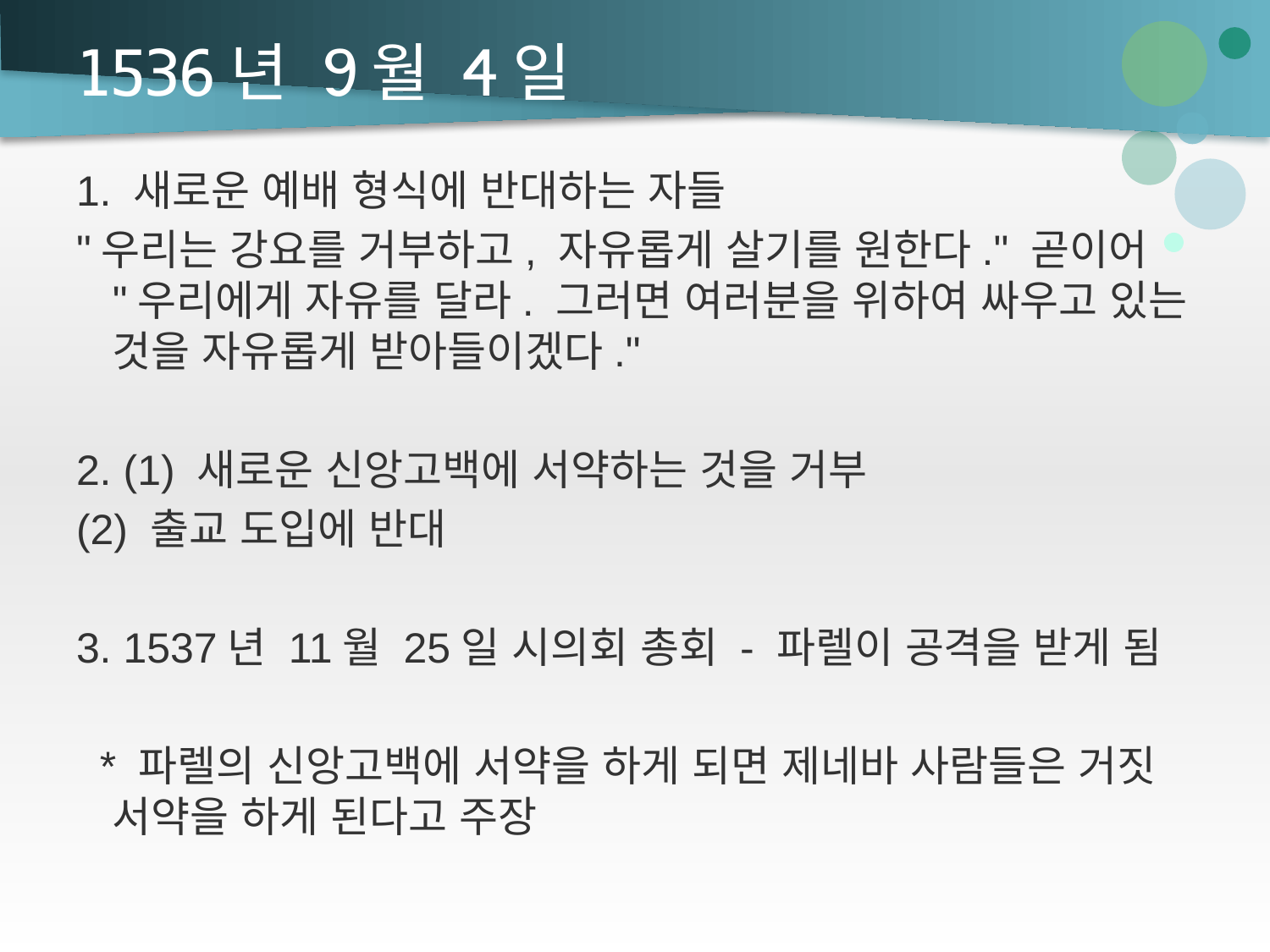

# 1536년 9월 4일
1. 새로운 예배 형식에 반대하는 자들
"우리는 강요를 거부하고, 자유롭게 살기를 원한다." 곧이어 "우리에게 자유를 달라. 그러면 여러분을 위하여 싸우고 있는 것을 자유롭게 받아들이겠다."

2. (1) 새로운 신앙고백에 서약하는 것을 거부
(2) 출교 도입에 반대

3. 1537년 11월 25일 시의회 총회 - 파렐이 공격을 받게 됨

  * 파렐의 신앙고백에 서약을 하게 되면 제네바 사람들은 거짓 서약을 하게 된다고 주장